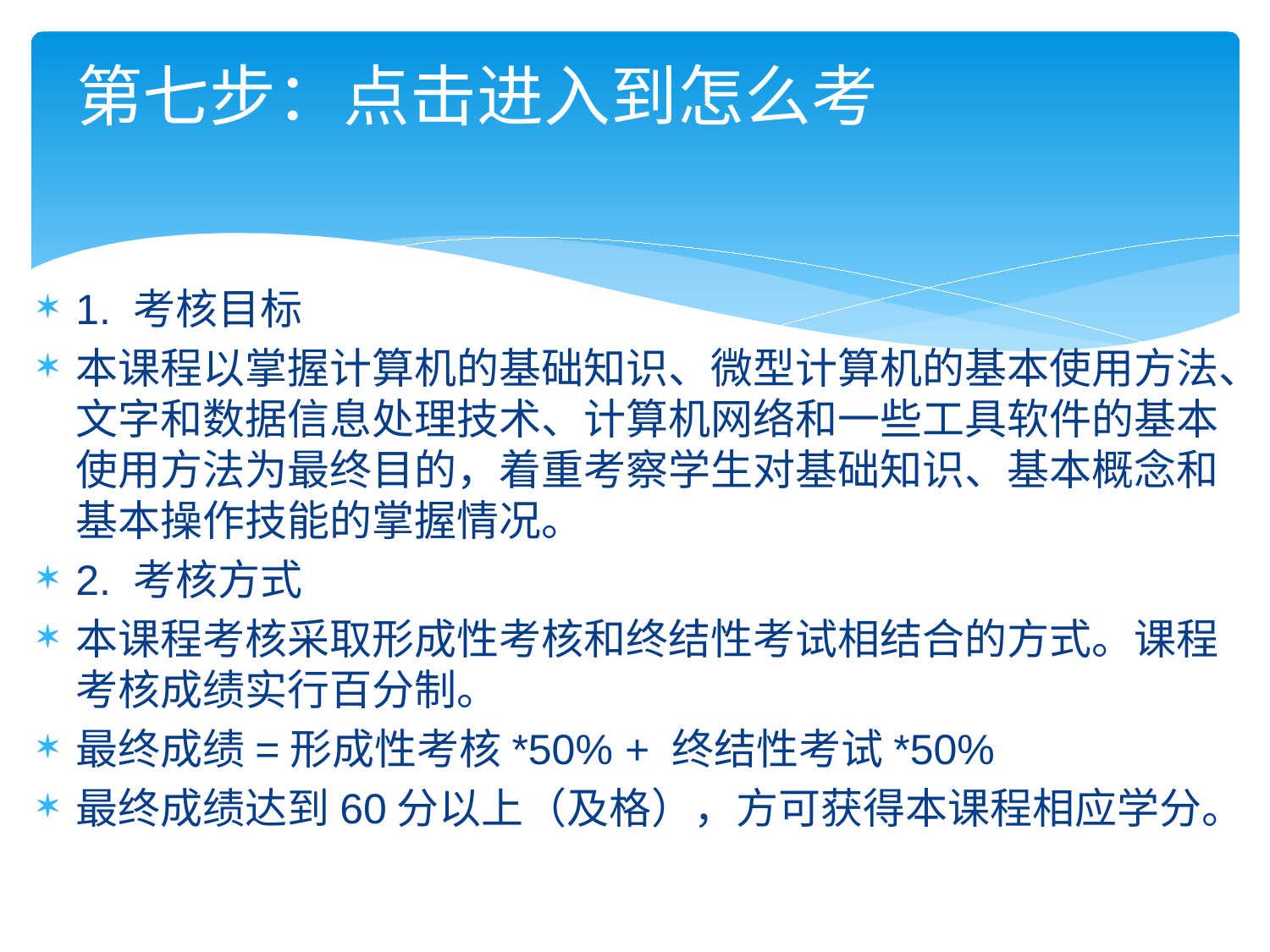

# 第七步：点击进入到怎么考
1. 考核目标
本课程以掌握计算机的基础知识、微型计算机的基本使用方法、文字和数据信息处理技术、计算机网络和一些工具软件的基本使用方法为最终目的，着重考察学生对基础知识、基本概念和基本操作技能的掌握情况。
2. 考核方式
本课程考核采取形成性考核和终结性考试相结合的方式。课程考核成绩实行百分制。
最终成绩=形成性考核*50% + 终结性考试*50%
最终成绩达到60分以上（及格），方可获得本课程相应学分。